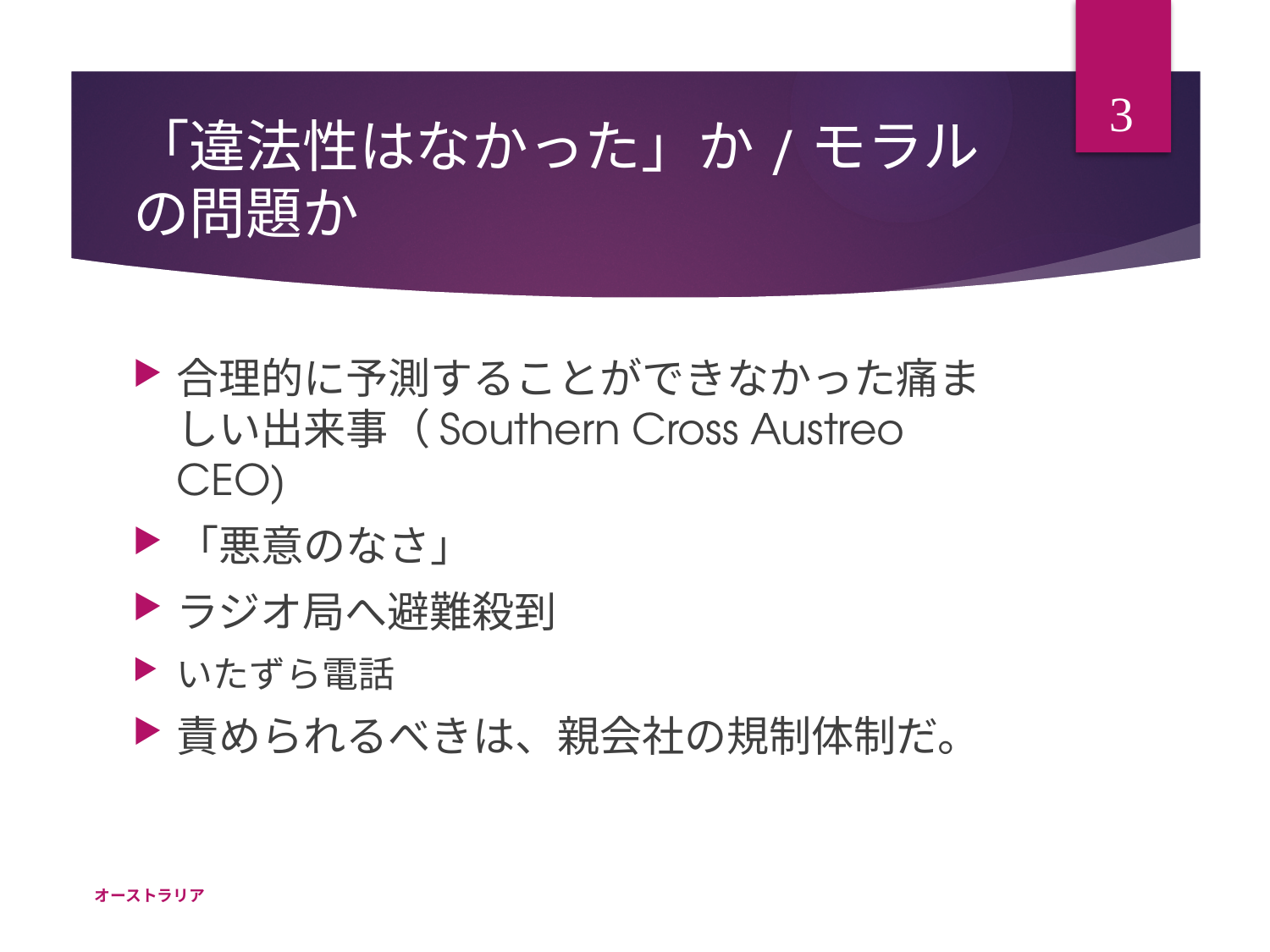

3
# 「違法性はなかった」か/モラルの問題か
合理的に予測することができなかった痛ましい出来事（Southern Cross Austreo CEO)
「悪意のなさ」
ラジオ局へ避難殺到
いたずら電話
責められるべきは、親会社の規制体制だ。

オーストラリア